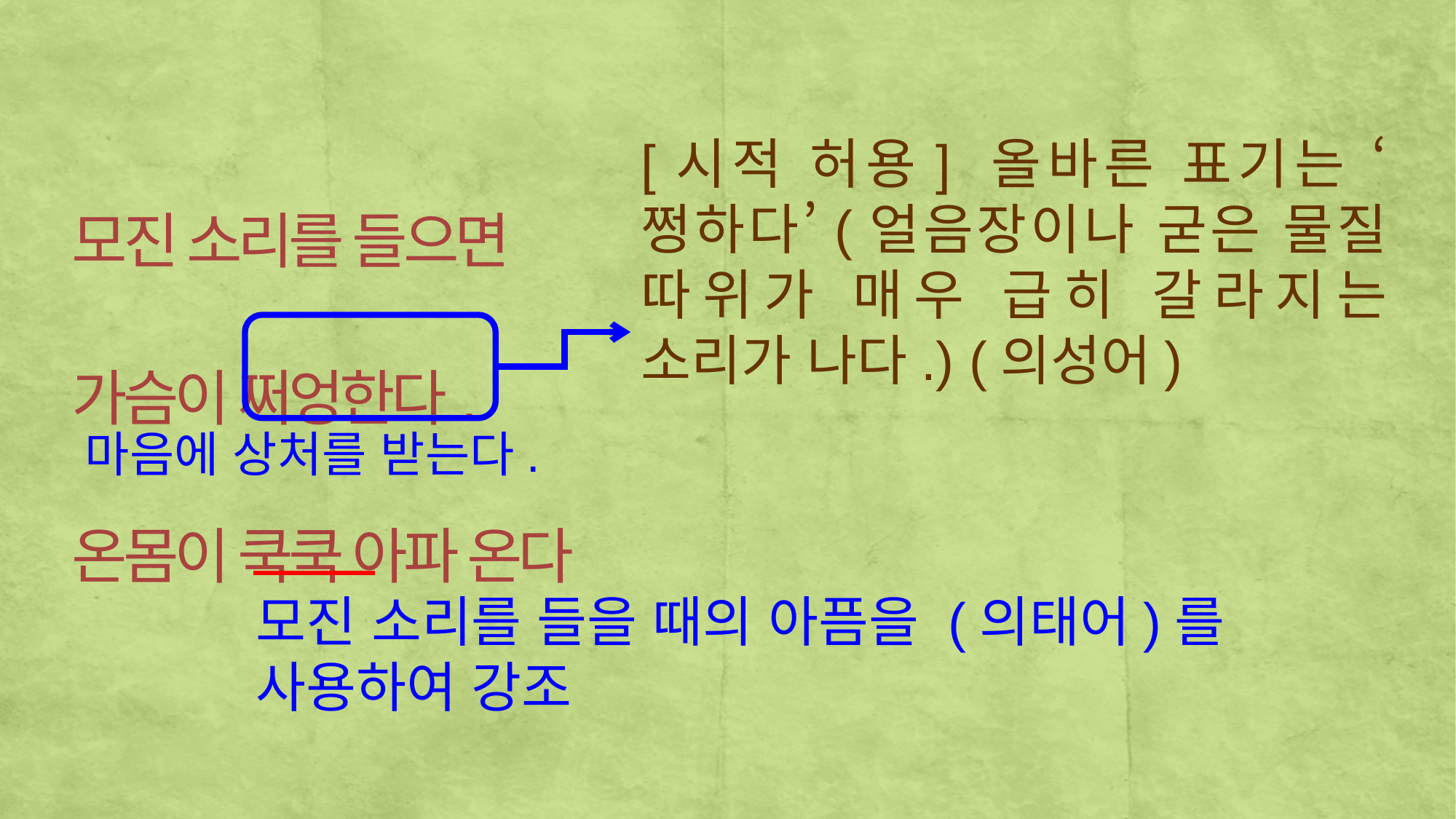

모진 소리를 들으면
가슴이 쩌엉한다.
온몸이 쿡쿡 아파 온다
[시적 허용] 올바른 표기는 ‘쩡하다’(얼음장이나 굳은 물질 따위가 매우 급히 갈라지는 소리가 나다.) (의성어)

마음에 상처를 받는다.
모진 소리를 들을 때의 아픔을 (의태어)를 사용하여 강조